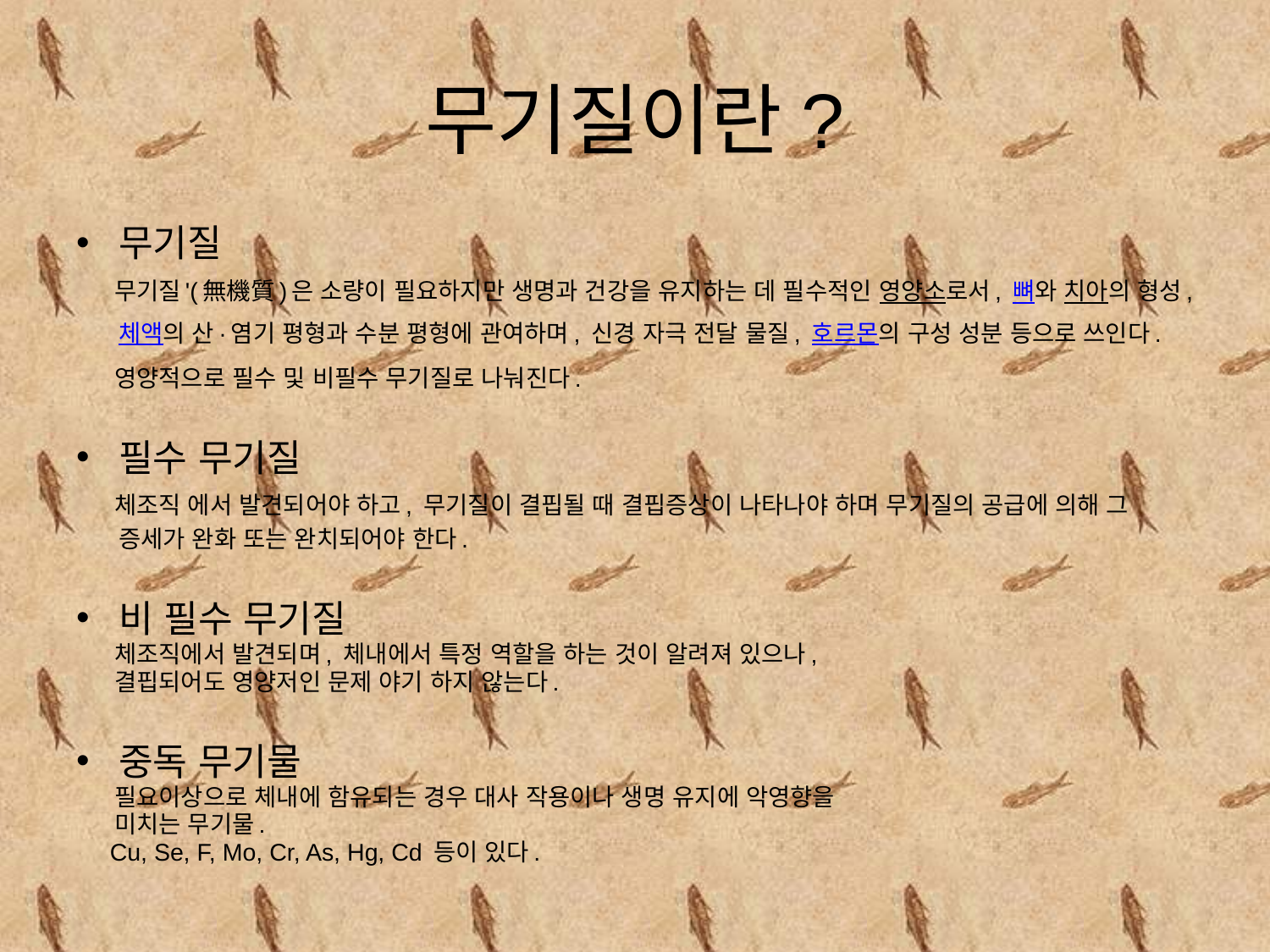

# 무기질이란?
무기질
     무기질'(無機質)은 소량이 필요하지만 생명과 건강을 유지하는 데 필수적인 영양소로서, 뼈와 치아의 형성, 체액의 산·염기 평형과 수분 평형에 관여하며, 신경 자극 전달 물질, 호르몬의 구성 성분 등으로 쓰인다.
     영양적으로 필수 및 비필수 무기질로 나눠진다.

필수 무기질
     체조직 에서 발견되어야 하고, 무기질이 결핍될 때 결핍증상이 나타나야 하며 무기질의 공급에 의해 그 증세가 완화 또는 완치되어야 한다.

비 필수 무기질
     체조직에서 발견되며, 체내에서 특정 역할을 하는 것이 알려져 있으나,
     결핍되어도 영양저인 문제 야기 하지 않는다.

중독 무기물
     필요이상으로 체내에 함유되는 경우 대사 작용이나 생명 유지에 악영향을
     미치는 무기물.
     Cu, Se, F, Mo, Cr, As, Hg, Cd 등이 있다.